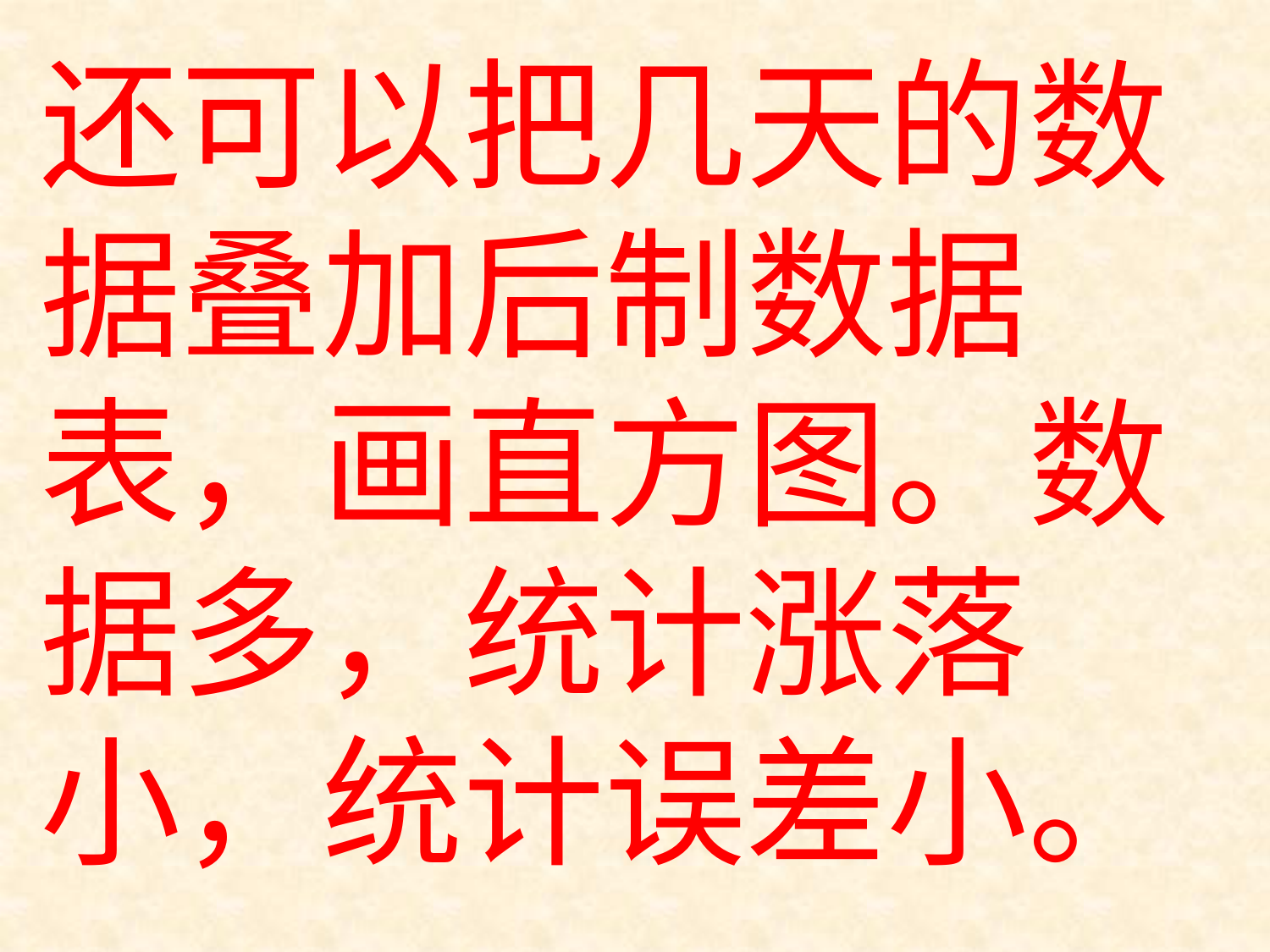

# 还可以把几天的数据叠加后制数据表，画直方图。数据多，统计涨落小，统计误差小。